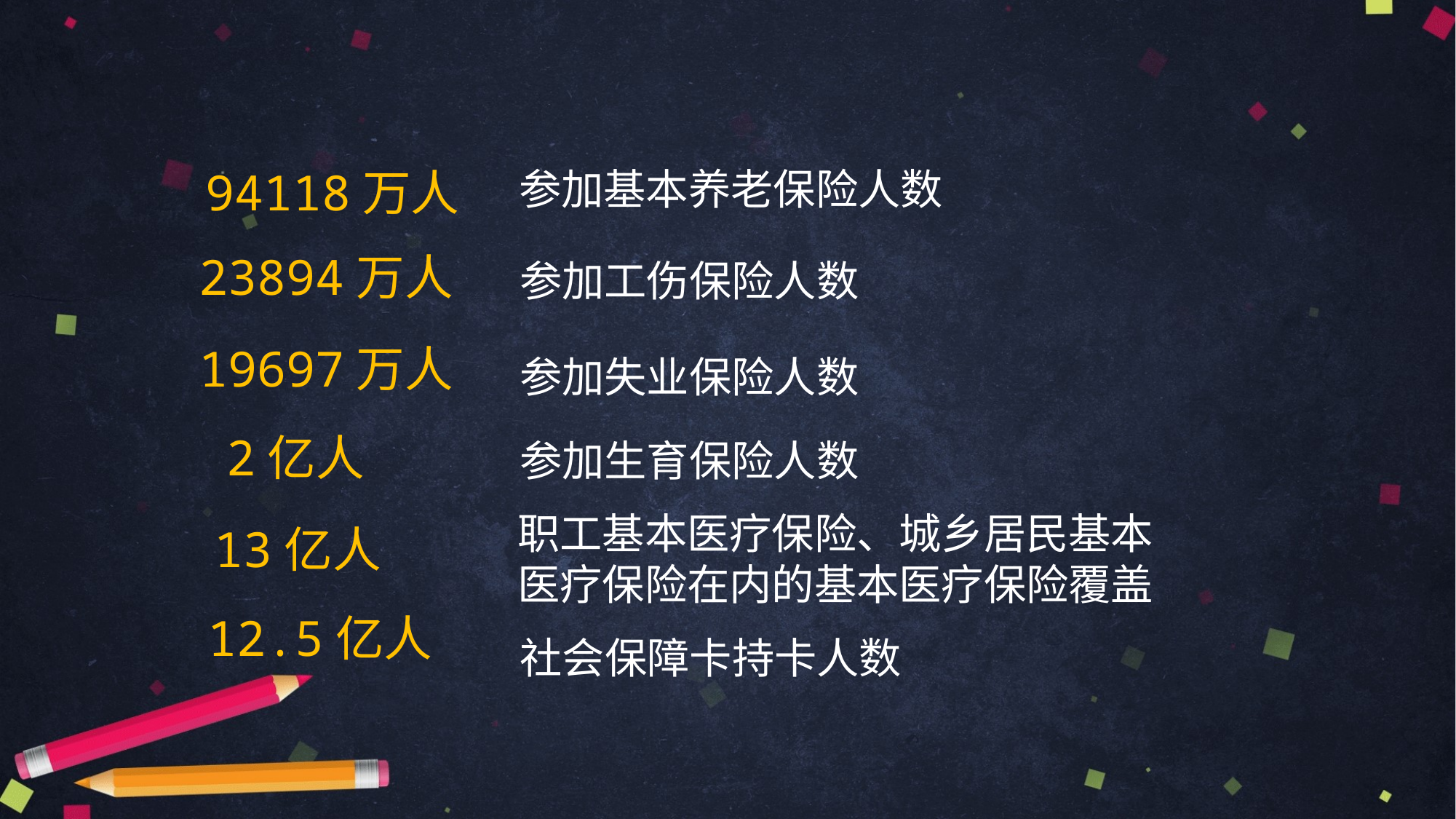

94118万人
参加基本养老保险人数
23894万人
参加工伤保险人数
19697万人
参加失业保险人数
2亿人
参加生育保险人数
职工基本医疗保险、城乡居民基本医疗保险在内的基本医疗保险覆盖
13亿人
12.5亿人
社会保障卡持卡人数